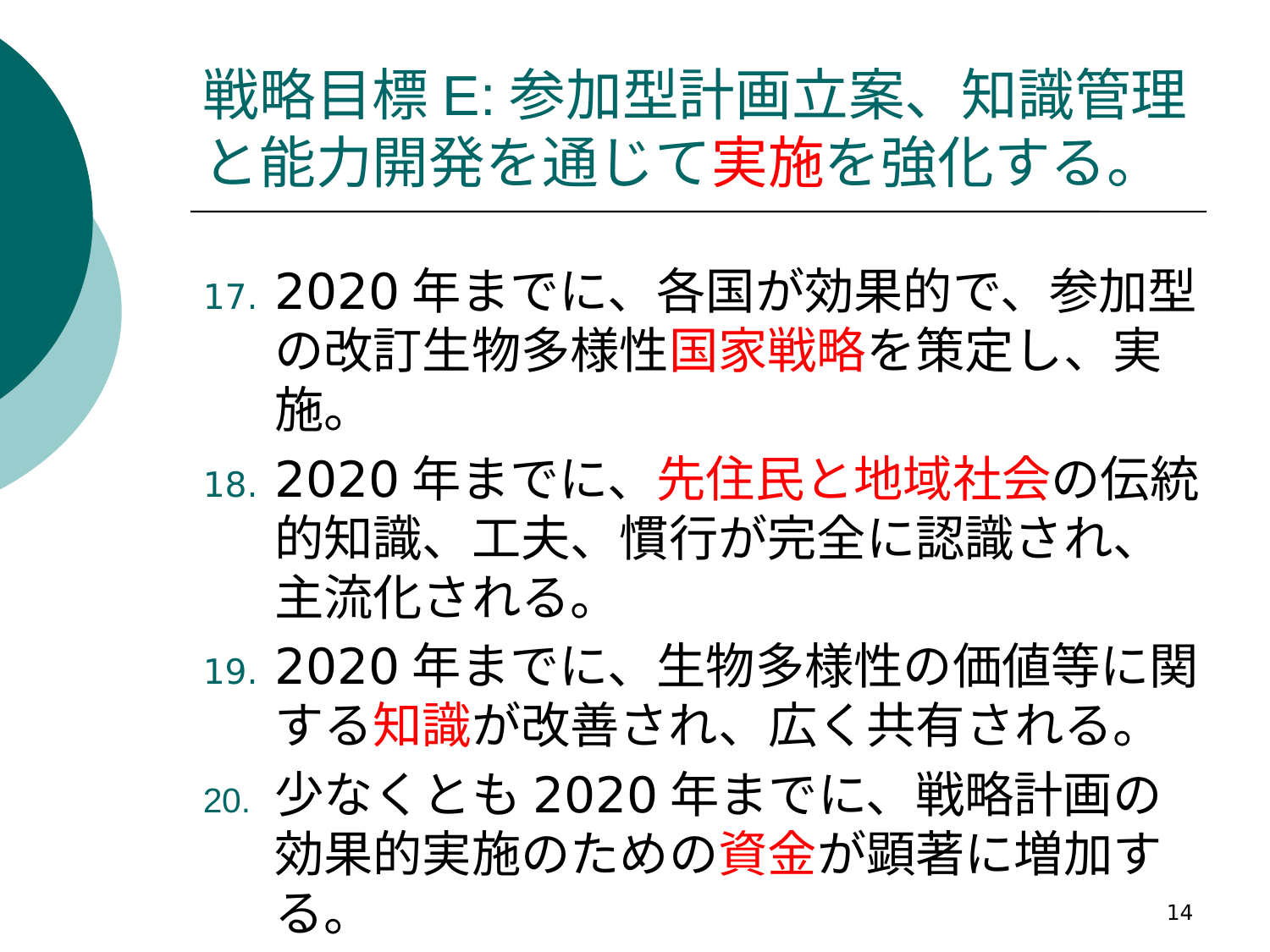

# 戦略目標E:参加型計画立案、知識管理と能力開発を通じて実施を強化する。
2020年までに、各国が効果的で、参加型の改訂生物多様性国家戦略を策定し、実施。
2020年までに、先住民と地域社会の伝統的知識、工夫、慣行が完全に認識され、主流化される。
2020年までに、生物多様性の価値等に関する知識が改善され、広く共有される。
少なくとも2020年までに、戦略計画の効果的実施のための資金が顕著に増加する。
14